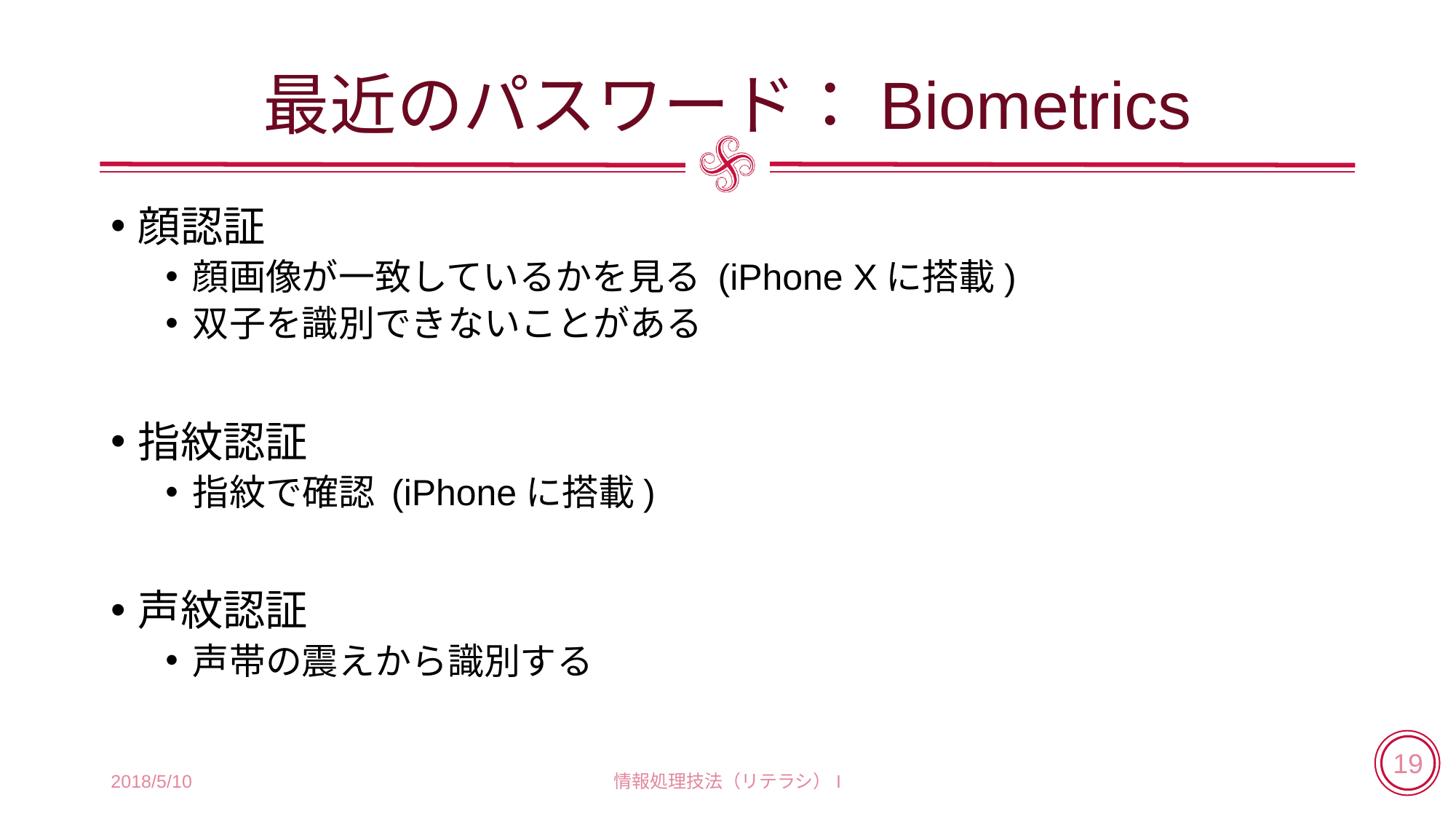

# 最近のパスワード：Biometrics
顔認証
顔画像が一致しているかを見る (iPhone Xに搭載)
双子を識別できないことがある

指紋認証
指紋で確認 (iPhoneに搭載)

声紋認証
声帯の震えから識別する
2018/5/10
情報処理技法（リテラシ）I